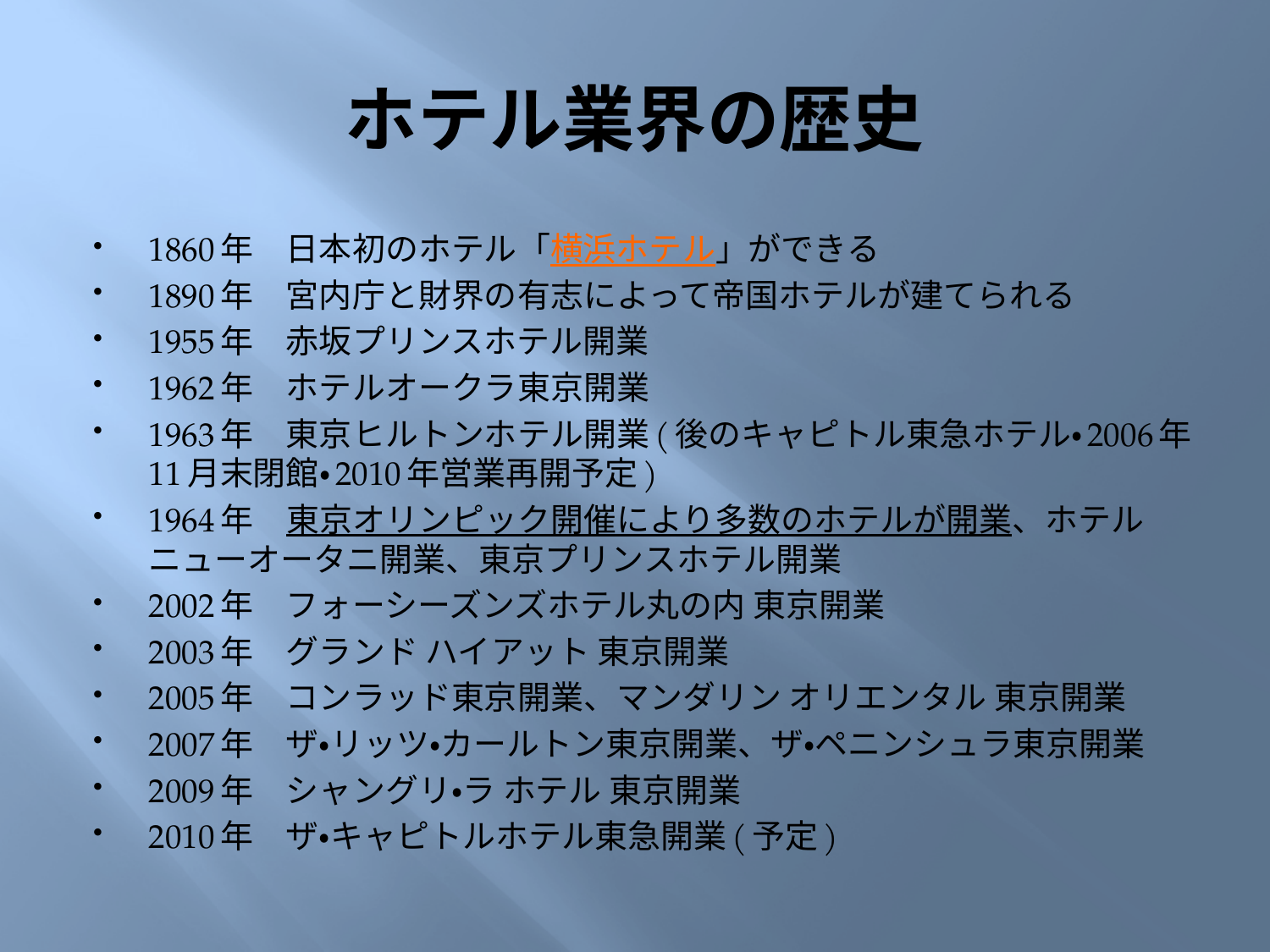

# ホテル業界の歴史
1860年　日本初のホテル「横浜ホテル」ができる
1890年　宮内庁と財界の有志によって帝国ホテルが建てられる
1955年　赤坂プリンスホテル開業
1962年　ホテルオークラ東京開業
1963年　東京ヒルトンホテル開業(後のキャピトル東急ホテル・2006年11月末閉館・2010年営業再開予定)
1964年　東京オリンピック開催により多数のホテルが開業、ホテルニューオータニ開業、東京プリンスホテル開業
2002年　フォーシーズンズホテル丸の内 東京開業
2003年　グランド ハイアット 東京開業
2005年　コンラッド東京開業、マンダリン オリエンタル 東京開業
2007年　ザ・リッツ・カールトン東京開業、ザ・ペニンシュラ東京開業
2009年　シャングリ・ラ ホテル 東京開業
2010年　ザ・キャピトルホテル東急開業(予定)